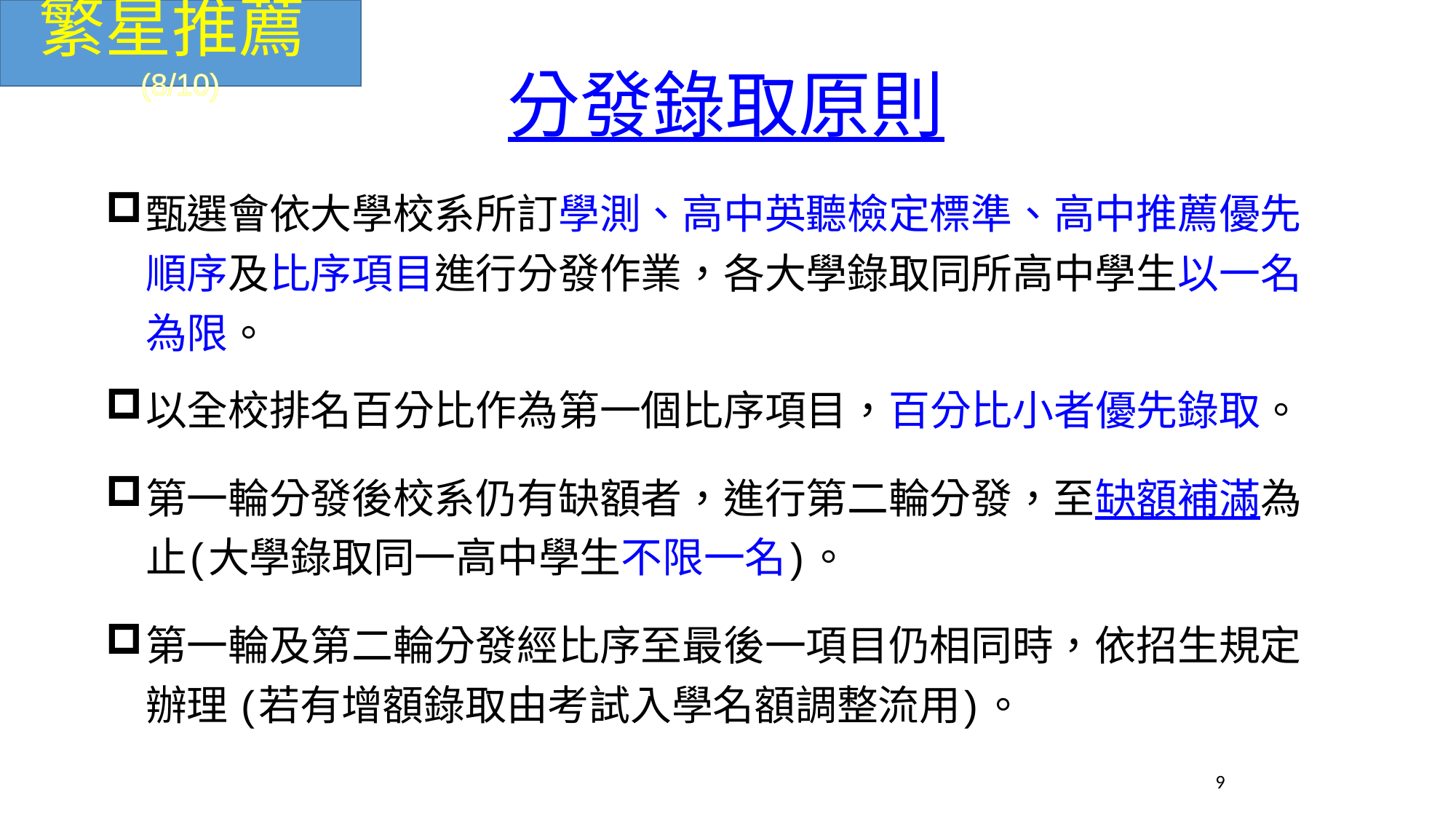

繁星推薦(8/10)
分發錄取原則

甄選會依大學校系所訂學測、高中英聽檢定標準、高中推薦優先順序及比序項目進行分發作業，各大學錄取同所高中學生以一名為限。

以全校排名百分比作為第一個比序項目，百分比小者優先錄取。

第一輪分發後校系仍有缺額者，進行第二輪分發，至缺額補滿為止(大學錄取同一高中學生不限一名)。

第一輪及第二輪分發經比序至最後一項目仍相同時，依招生規定辦理 (若有增額錄取由考試入學名額調整流用)。
9